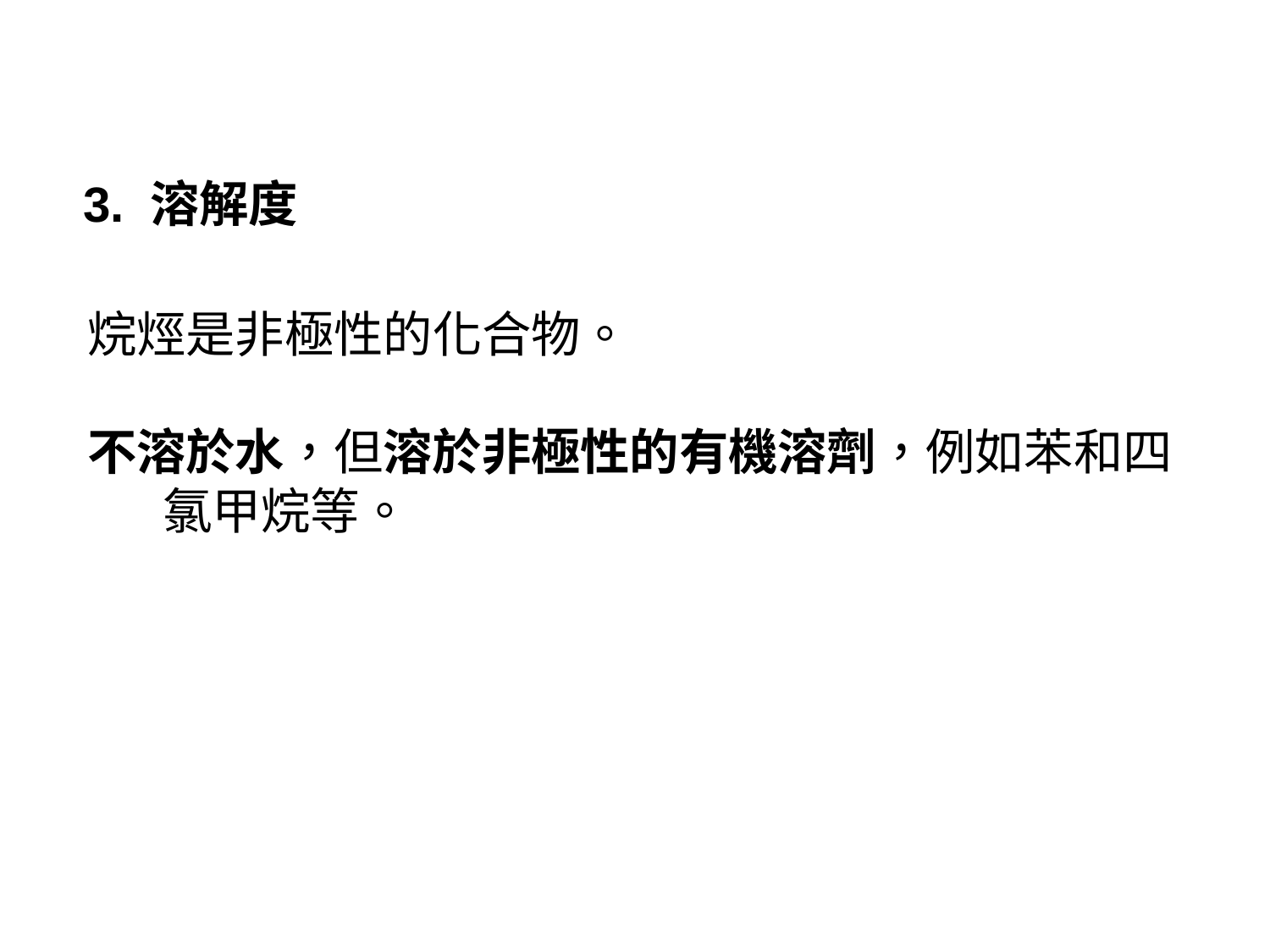

3. 溶解度
烷烴是非極性的化合物。
不溶於水，但溶於非極性的有機溶劑，例如苯和四氯甲烷等。